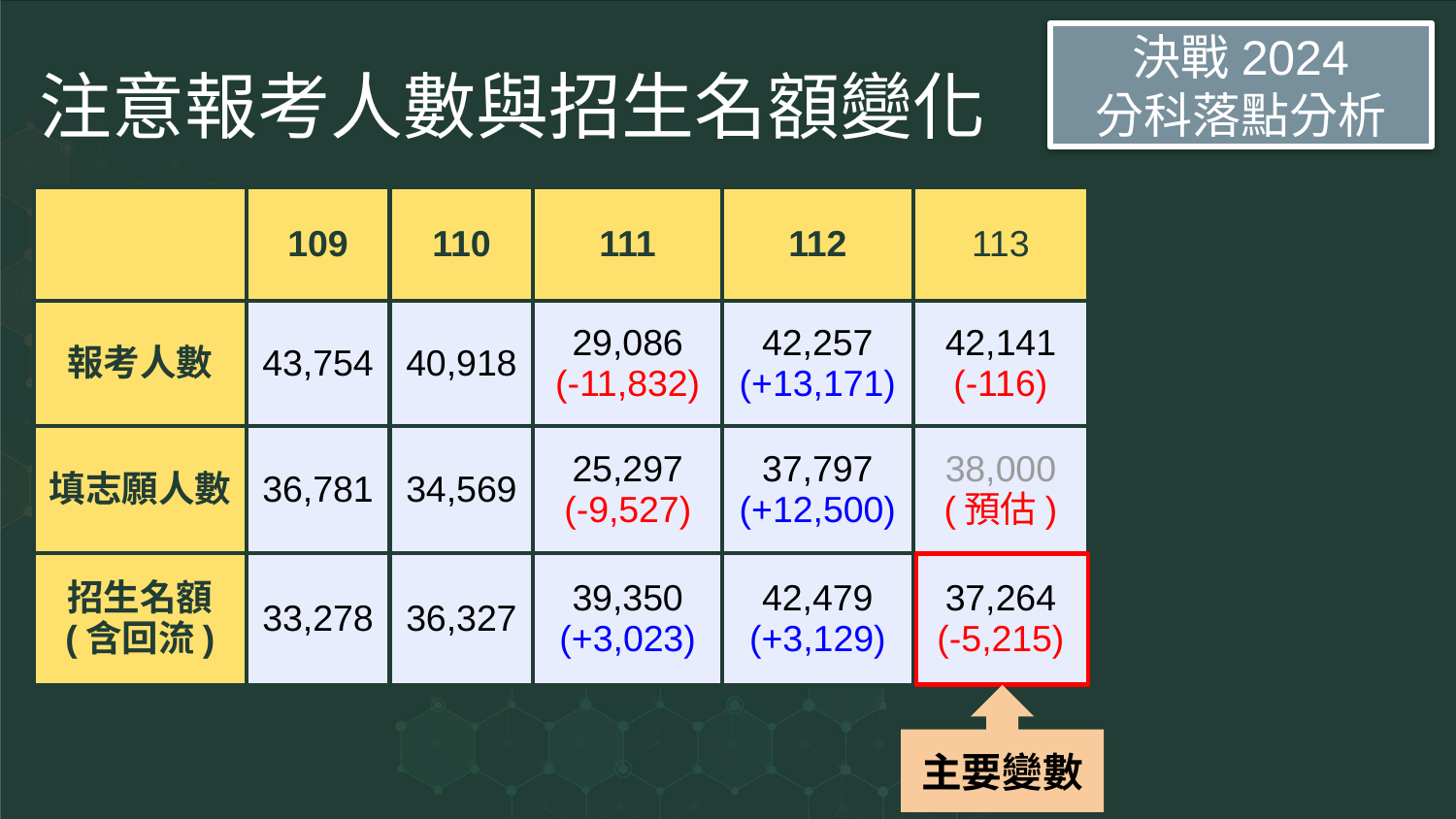

決戰2024
分科落點分析
# 注意報考人數與招生名額變化
|  | 109 | 110 | 111 | 112 | 113 |
| --- | --- | --- | --- | --- | --- |
| 報考人數 | 43,754 | 40,918 | 29,086 (-11,832) | 42,257 (+13,171) | 42,141 (-116) |
| 填志願人數 | 36,781 | 34,569 | 25,297 (-9,527) | 37,797 (+12,500) | 38,000 (預估) |
| 招生名額 (含回流) | 33,278 | 36,327 | 39,350 (+3,023) | 42,479 (+3,129) | 37,264 (-5,215) |

主要變數